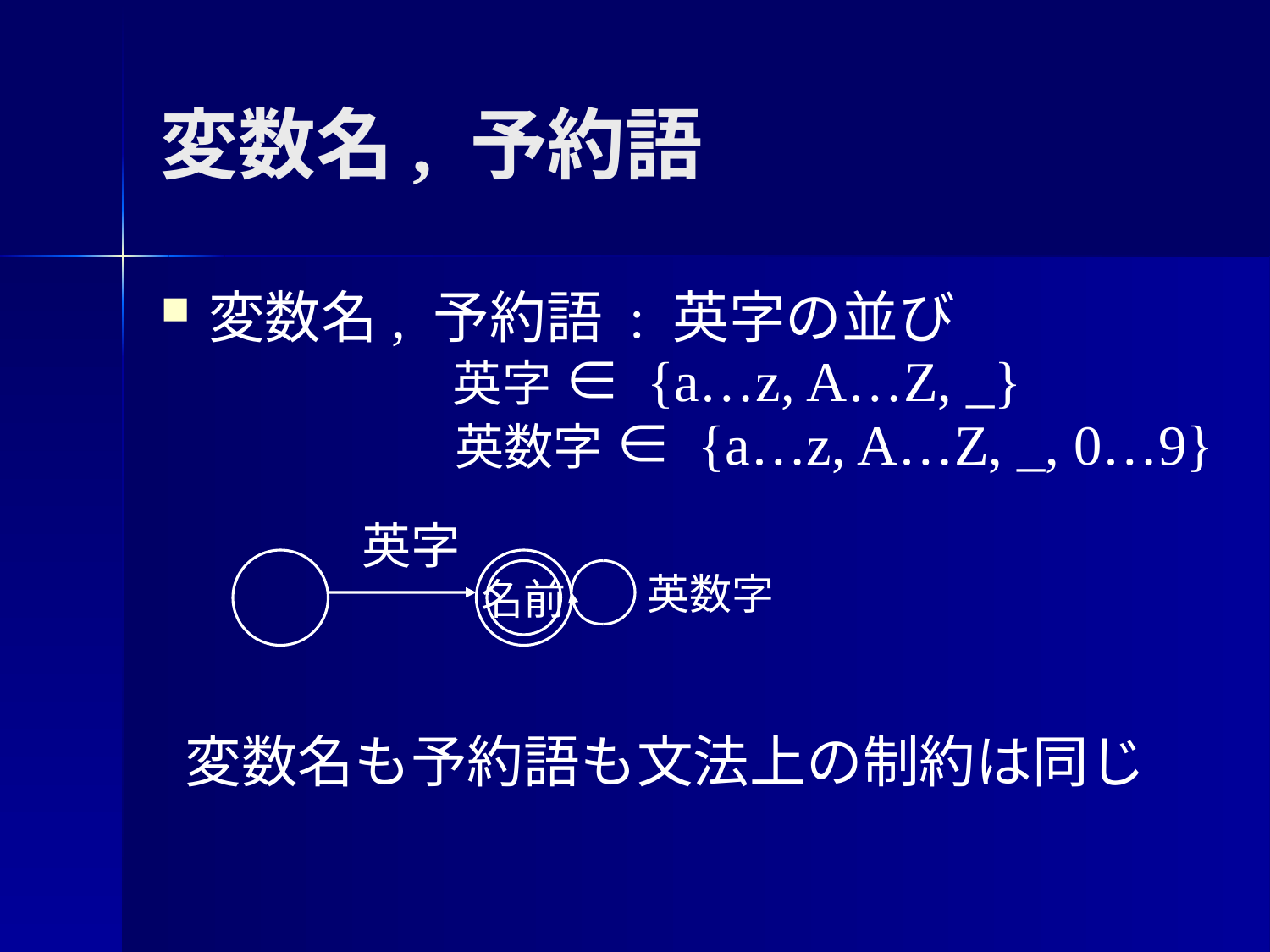

# 変数名, 予約語
変数名, 予約語 : 英字の並び
英字 ∈ {a…z, A…Z, _}
英数字 ∈ {a…z, A…Z, _, 0…9}
英字
名前

英数字

変数名も予約語も文法上の制約は同じ